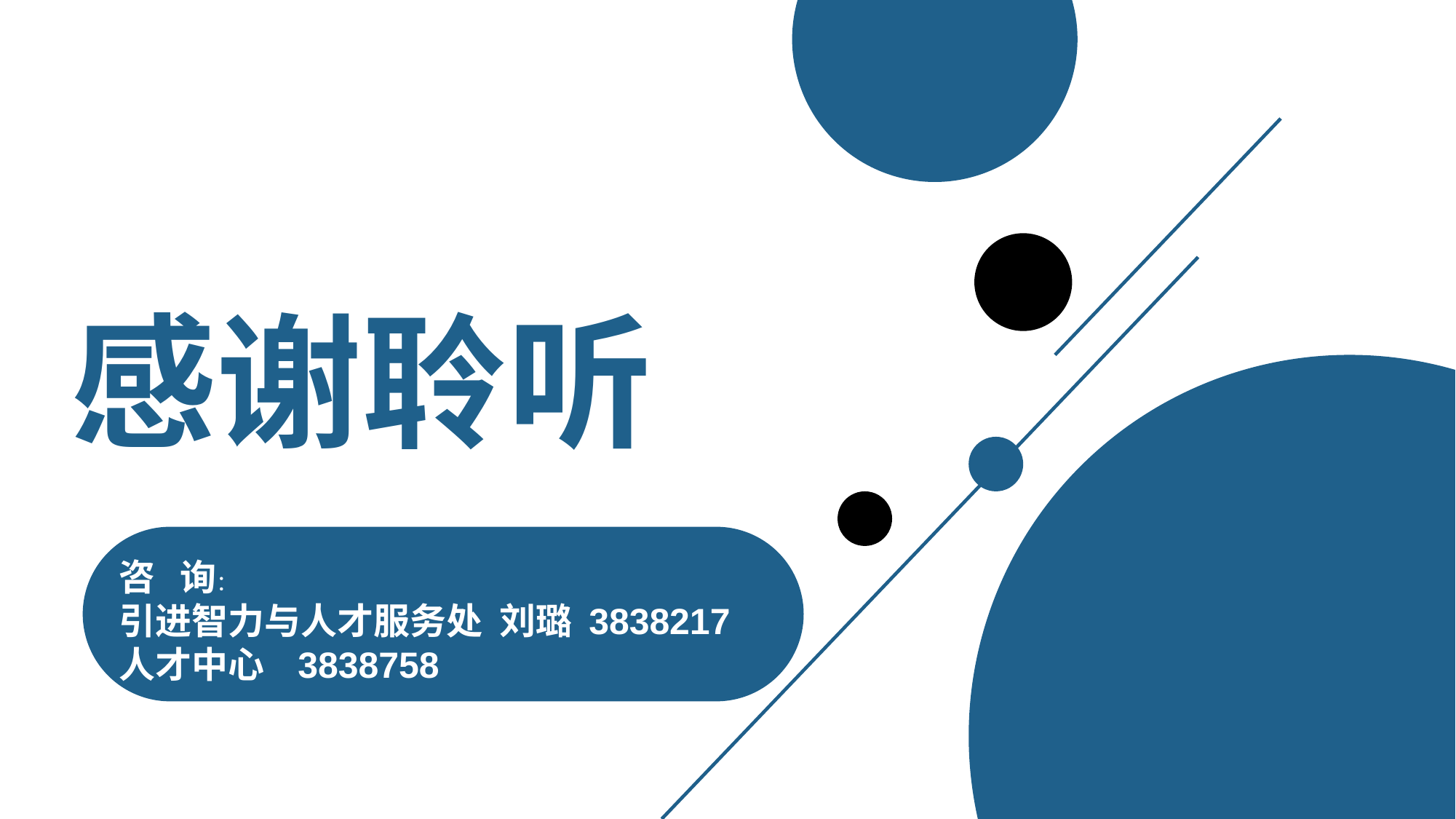

感谢聆听

咨   询：
引进智力与人才服务处  刘璐 3838217
人才中心   3838758